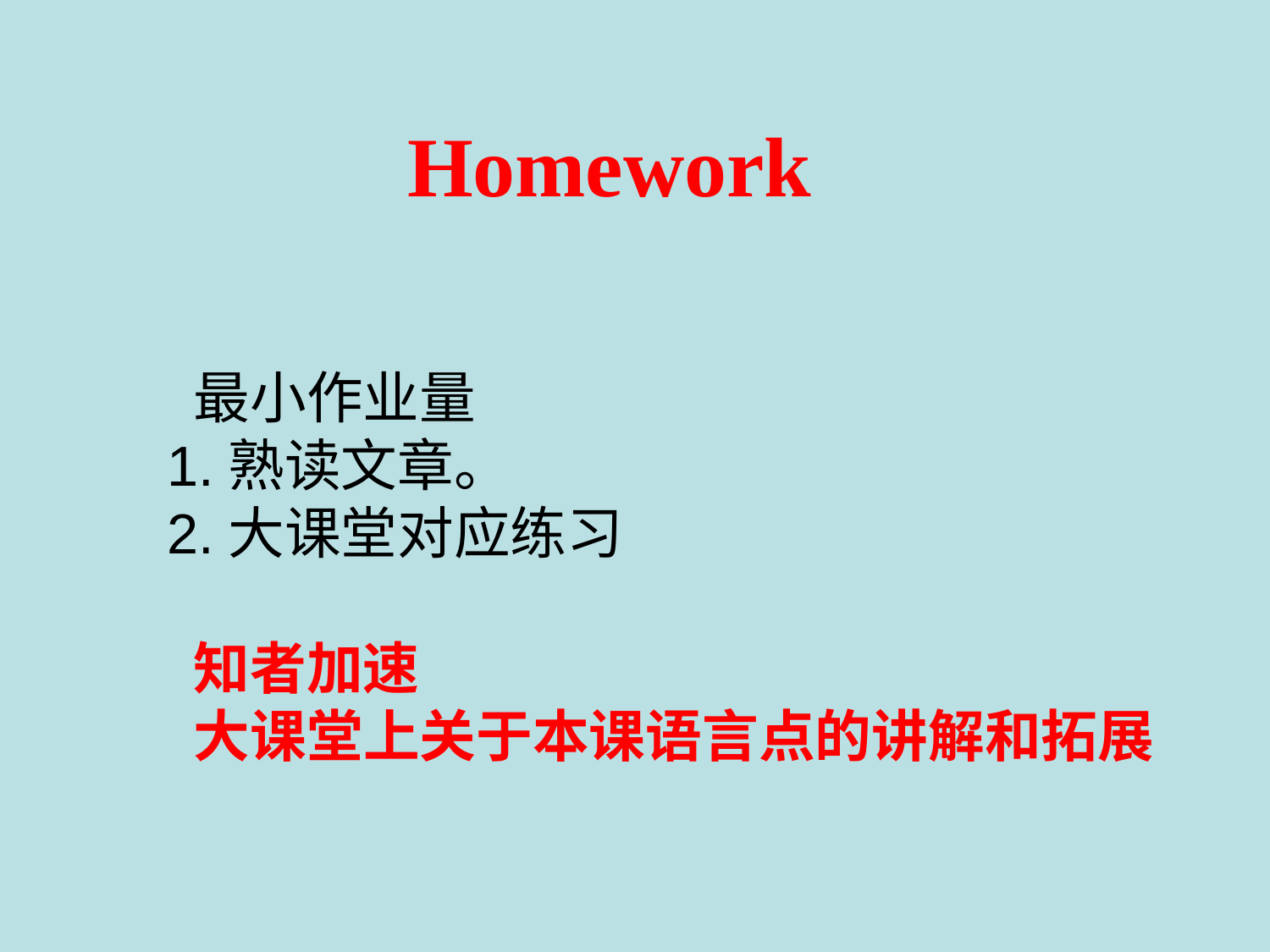

Homework
 最小作业量
1.熟读文章。
2.大课堂对应练习

 知者加速
 大课堂上关于本课语言点的讲解和拓展